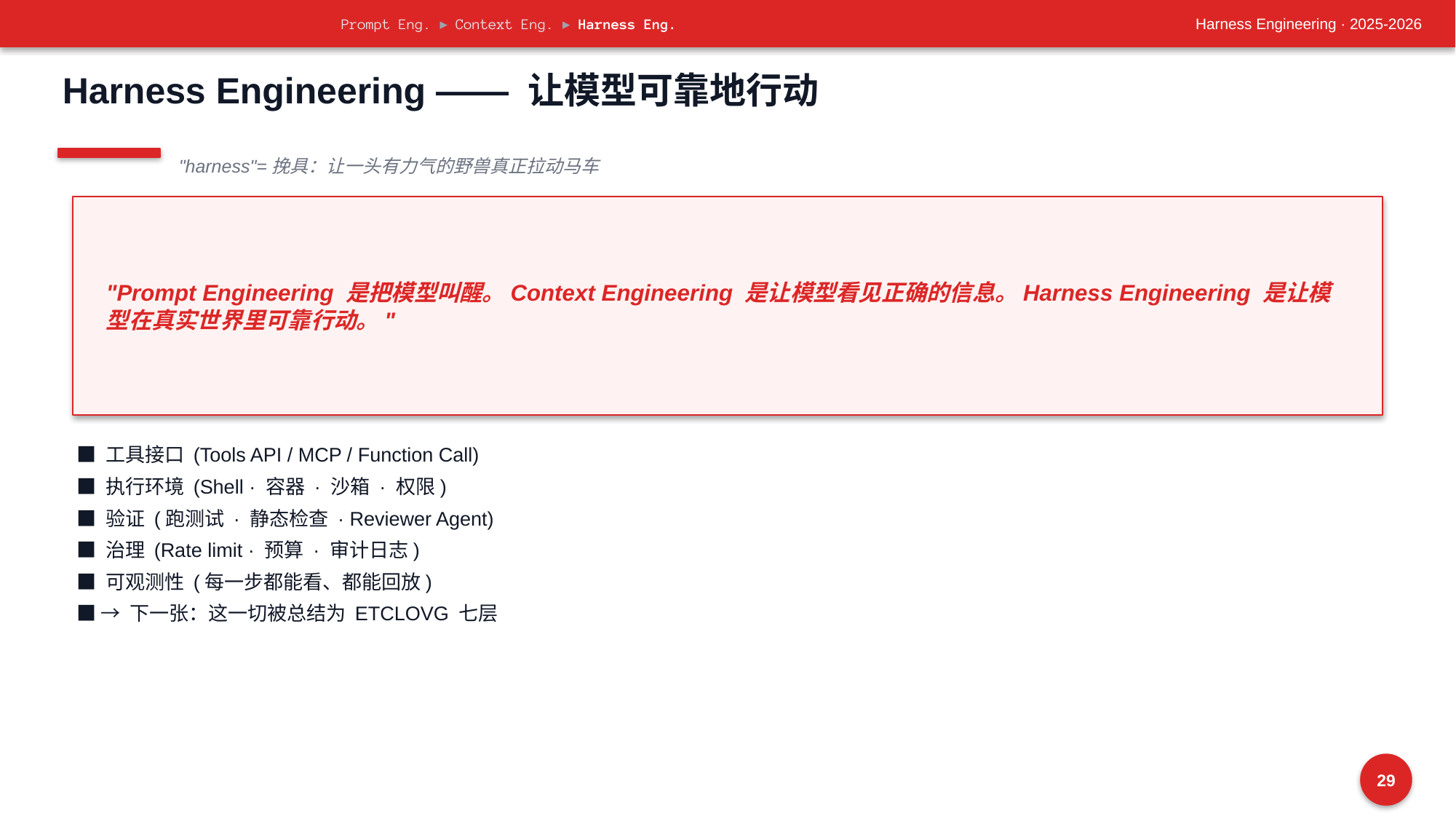

Prompt Eng.  ▸  Context Eng.  ▸  Harness Eng.
Harness Engineering · 2025-2026
Harness Engineering —— 让模型可靠地行动
"harness"=挽具：让一头有力气的野兽真正拉动马车

"Prompt Engineering 是把模型叫醒。Context Engineering 是让模型看见正确的信息。Harness Engineering 是让模型在真实世界里可靠行动。"
■ 工具接口 (Tools API / MCP / Function Call)
■ 执行环境 (Shell · 容器 · 沙箱 · 权限)
■ 验证 (跑测试 · 静态检查 · Reviewer Agent)
■ 治理 (Rate limit · 预算 · 审计日志)
■ 可观测性 (每一步都能看、都能回放)
■ → 下一张：这一切被总结为 ETCLOVG 七层

29